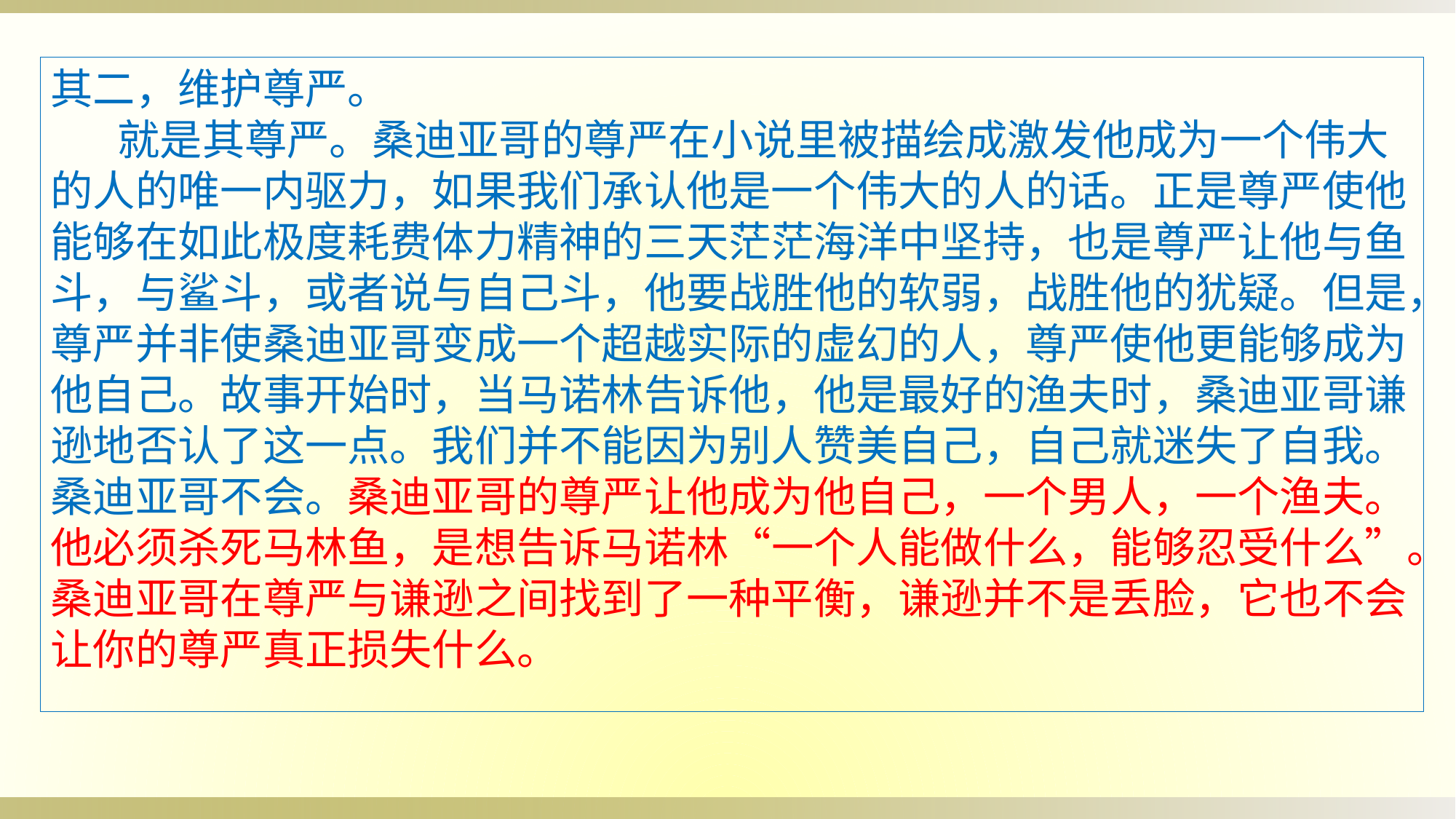

其二，维护尊严。
      就是其尊严。桑迪亚哥的尊严在小说里被描绘成激发他成为一个伟大的人的唯一内驱力，如果我们承认他是一个伟大的人的话。正是尊严使他能够在如此极度耗费体力精神的三天茫茫海洋中坚持，也是尊严让他与鱼斗，与鲨斗，或者说与自己斗，他要战胜他的软弱，战胜他的犹疑。但是，尊严并非使桑迪亚哥变成一个超越实际的虚幻的人，尊严使他更能够成为他自己。故事开始时，当马诺林告诉他，他是最好的渔夫时，桑迪亚哥谦逊地否认了这一点。我们并不能因为别人赞美自己，自己就迷失了自我。桑迪亚哥不会。桑迪亚哥的尊严让他成为他自己，一个男人，一个渔夫。他必须杀死马林鱼，是想告诉马诺林“一个人能做什么，能够忍受什么”。桑迪亚哥在尊严与谦逊之间找到了一种平衡，谦逊并不是丢脸，它也不会让你的尊严真正损失什么。